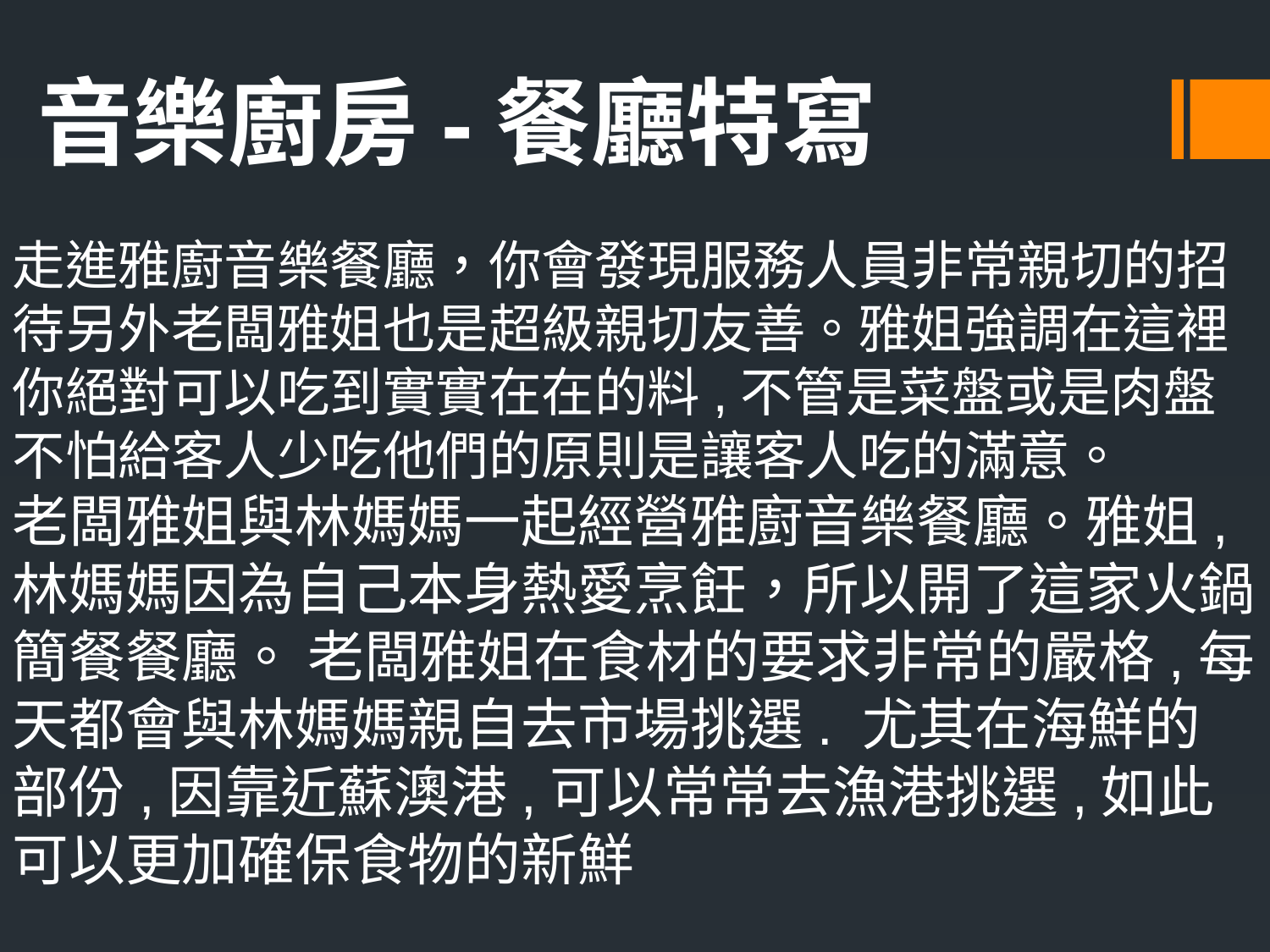

音樂廚房-餐廳特寫
走進雅廚音樂餐廳，你會發現服務人員非常親切的招待另外老闆雅姐也是超級親切友善。雅姐強調在這裡你絕對可以吃到實實在在的料,不管是菜盤或是肉盤
不怕給客人少吃他們的原則是讓客人吃的滿意。
老闆雅姐與林媽媽一起經營雅廚音樂餐廳。雅姐,林媽媽因為自己本身熱愛烹飪，所以開了這家火鍋簡餐餐廳。 老闆雅姐在食材的要求非常的嚴格,每天都會與林媽媽親自去市場挑選. 尤其在海鮮的部份,因靠近蘇澳港,可以常常去漁港挑選,如此可以更加確保食物的新鮮